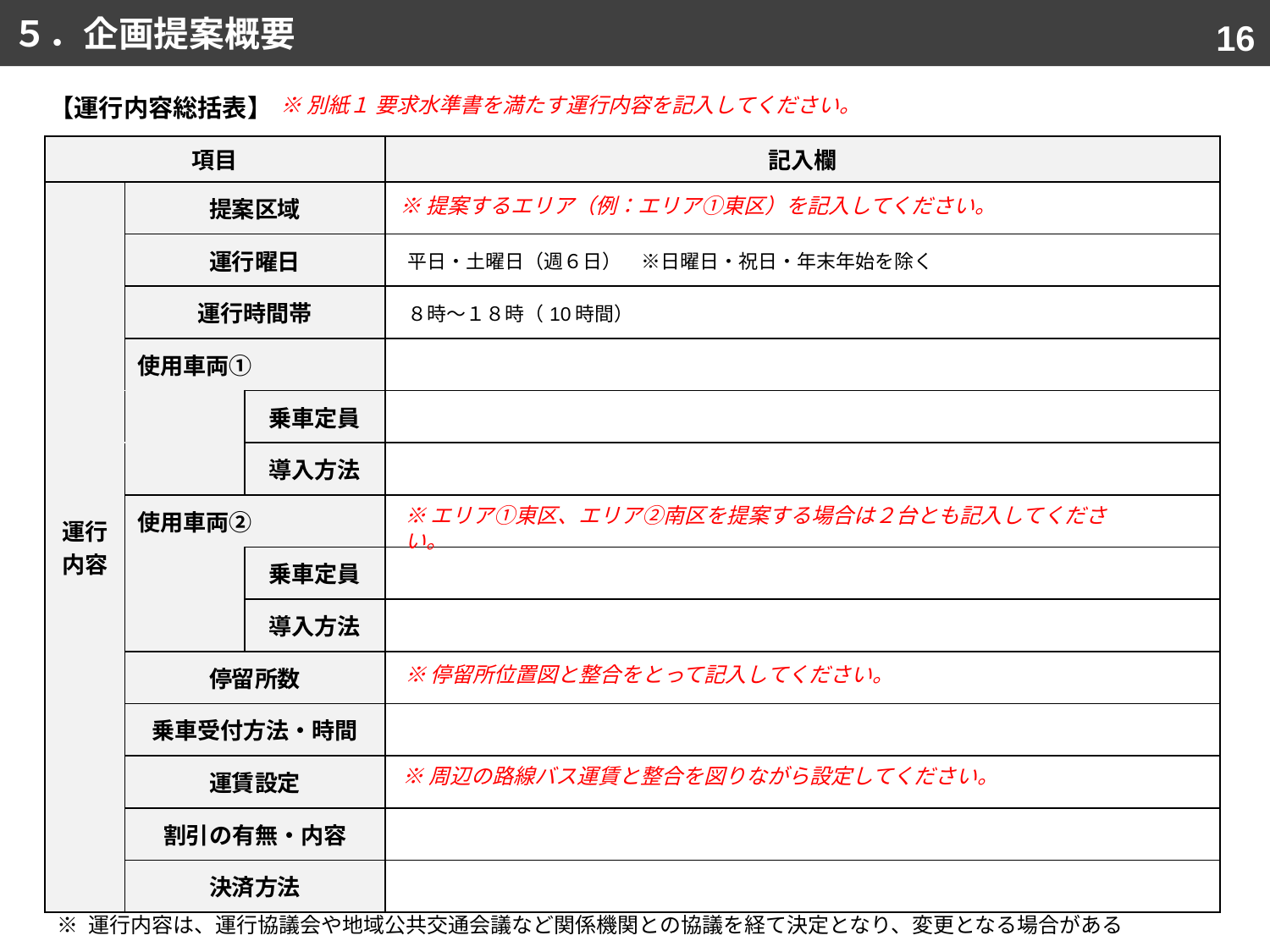

５．企画提案概要
16
※別紙１ 要求水準書を満たす運行内容を記入してください。
【運行内容総括表】
| 項目 |  |  | 記入欄 |
| --- | --- | --- | --- |
| 運行内容 | 提案区域 |  |  |
|  | 運行曜日 |  | 平日・土曜日（週６日）　※日曜日・祝日・年末年始を除く |
|  | 運行時間帯 |  | ８時～１８時（10時間） |
|  | 使用車両① |  |  |
|  |  | 乗車定員 |  |
|  |  | 導入方法 |  |
|  | 使用車両② |  |  |
|  |  | 乗車定員 |  |
|  |  | 導入方法 |  |
|  | 停留所数 |  |  |
|  | 乗車受付方法・時間 |  |  |
|  | 運賃設定 |  |  |
|  | 割引の有無・内容 |  |  |
|  | 決済方法 |  |  |
※提案するエリア（例：エリア①東区）を記入してください。
※エリア①東区、エリア②南区を提案する場合は２台とも記入してください。
※停留所位置図と整合をとって記入してください。
※周辺の路線バス運賃と整合を図りながら設定してください。
※ 運行内容は、運行協議会や地域公共交通会議など関係機関との協議を経て決定となり、変更となる場合がある